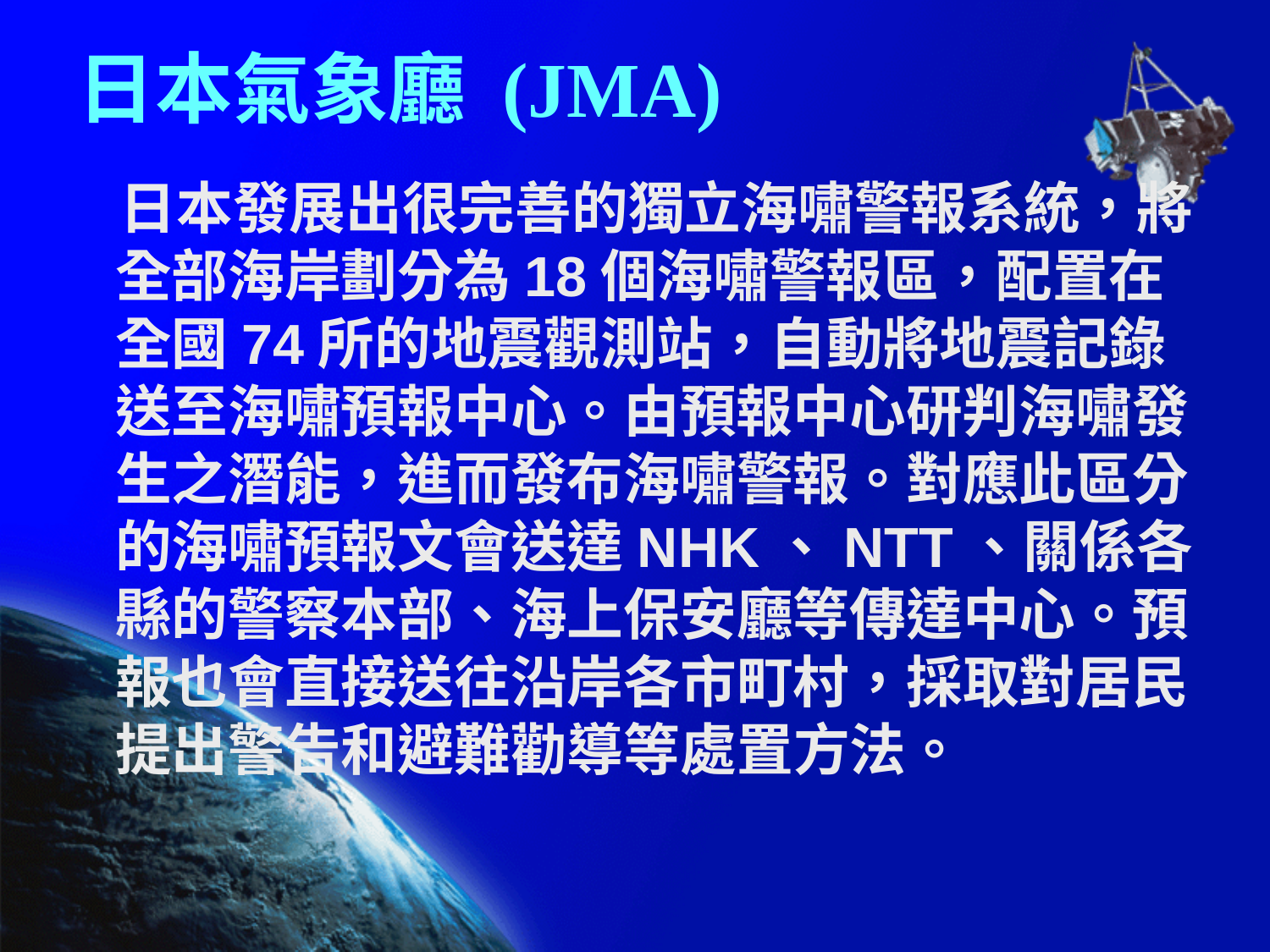

# 日本氣象廳 (JMA)
   日本發展出很完善的獨立海嘯警報系統，將全部海岸劃分為18個海嘯警報區，配置在全國74所的地震觀測站，自動將地震記錄送至海嘯預報中心。由預報中心研判海嘯發生之潛能，進而發布海嘯警報。對應此區分的海嘯預報文會送達NHK、NTT、關係各縣的警察本部、海上保安廳等傳達中心。預報也會直接送往沿岸各市町村，採取對居民提出警告和避難勸導等處置方法。